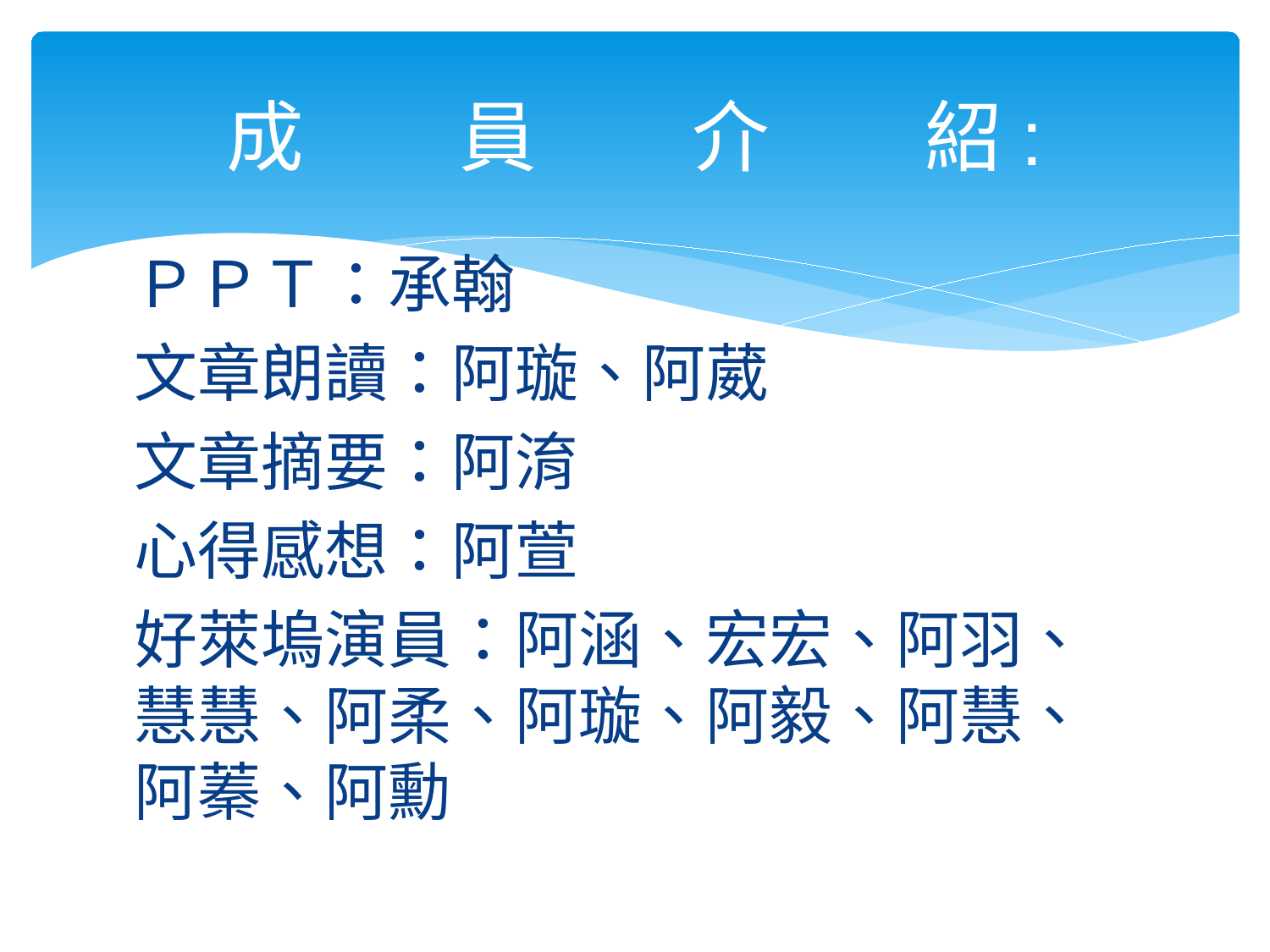

# 成　　員　　介　　紹:
ＰＰＴ：承翰
文章朗讀：阿璇、阿葳
文章摘要：阿淯
心得感想：阿萱
好萊塢演員：阿涵、宏宏、阿羽、慧慧、阿柔、阿璇、阿毅、阿慧、阿蓁、阿勳